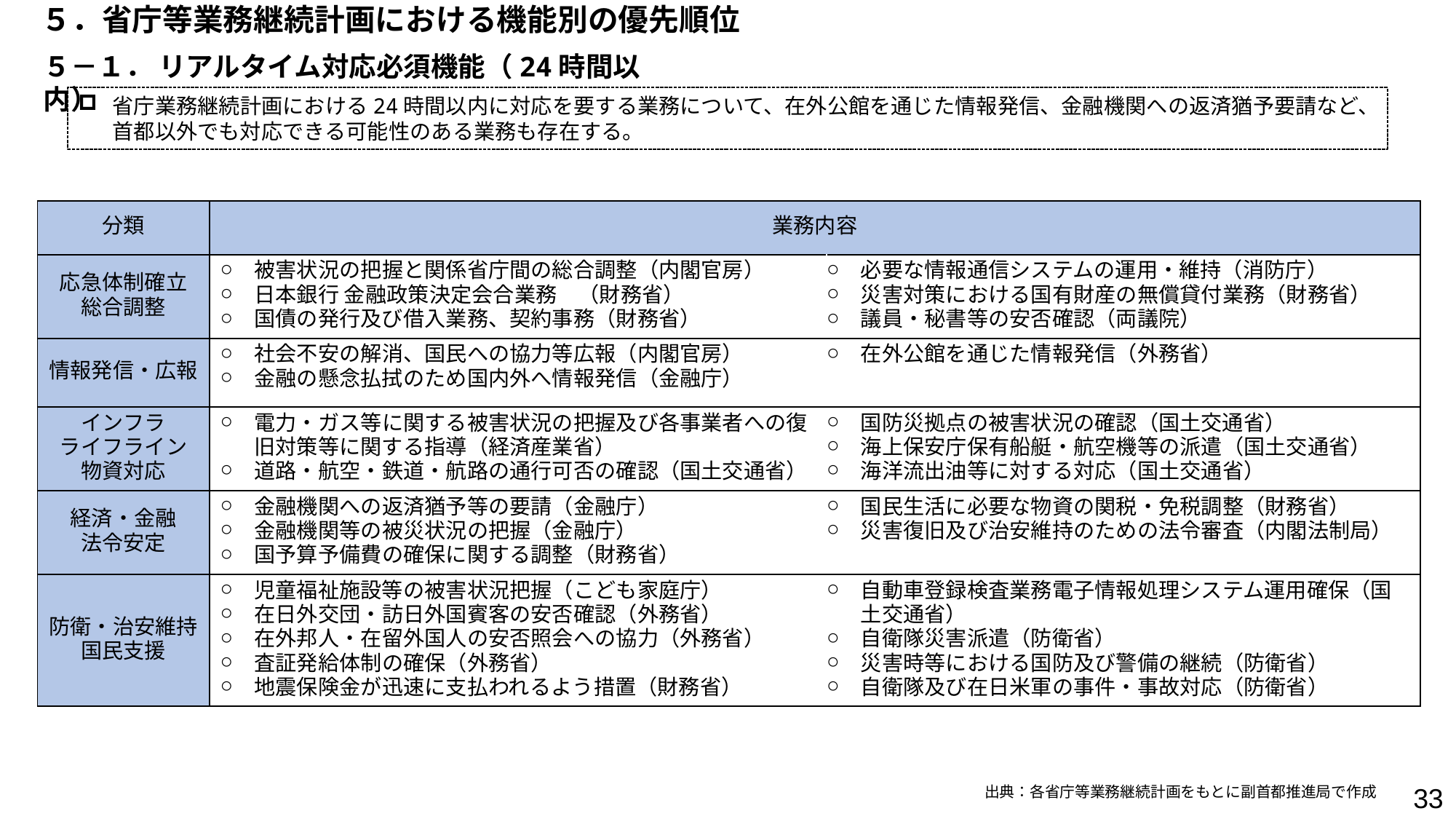

５．省庁等業務継続計画における機能別の優先順位
５－１． リアルタイム対応必須機能（24時間以内）
省庁業務継続計画における24時間以内に対応を要する業務について、在外公館を通じた情報発信、金融機関への返済猶予要請など、首都以外でも対応できる可能性のある業務も存在する。
| 分類 | 業務内容 |  |
| --- | --- | --- |
| 応急体制確立 総合調整 | 被害状況の把握と関係省庁間の総合調整（内閣官房） 日本銀行 金融政策決定会合業務　（財務省） 国債の発行及び借入業務、契約事務（財務省） | 必要な情報通信システムの運用・維持（消防庁） 災害対策における国有財産の無償貸付業務（財務省） 議員・秘書等の安否確認（両議院） |
| 情報発信・広報 | 社会不安の解消、国民への協力等広報（内閣官房） 金融の懸念払拭のため国内外へ情報発信（金融庁） | 在外公館を通じた情報発信（外務省） |
| インフラ ライフライン 物資対応 | 電力・ガス等に関する被害状況の把握及び各事業者への復旧対策等に関する指導（経済産業省） 道路・航空・鉄道・航路の通行可否の確認（国土交通省） | 国防災拠点の被害状況の確認（国土交通省） 海上保安庁保有船艇・航空機等の派遣（国土交通省） 海洋流出油等に対する対応（国土交通省） |
| 経済・金融 法令安定 | 金融機関への返済猶予等の要請（金融庁） 金融機関等の被災状況の把握（金融庁） 国予算予備費の確保に関する調整（財務省） | 国民生活に必要な物資の関税・免税調整（財務省） 災害復旧及び治安維持のための法令審査（内閣法制局） |
| 防衛・治安維持 国民支援 | 児童福祉施設等の被害状況把握（こども家庭庁） 在日外交団・訪日外国賓客の安否確認（外務省） 在外邦人・在留外国人の安否照会への協力（外務省） 査証発給体制の確保（外務省） 地震保険金が迅速に支払われるよう措置（財務省） | 自動車登録検査業務電子情報処理システム運用確保（国土交通省） 自衛隊災害派遣（防衛省） 災害時等における国防及び警備の継続（防衛省） 自衛隊及び在日米軍の事件・事故対応（防衛省） |
33
出典：各省庁等業務継続計画をもとに副首都推進局で作成